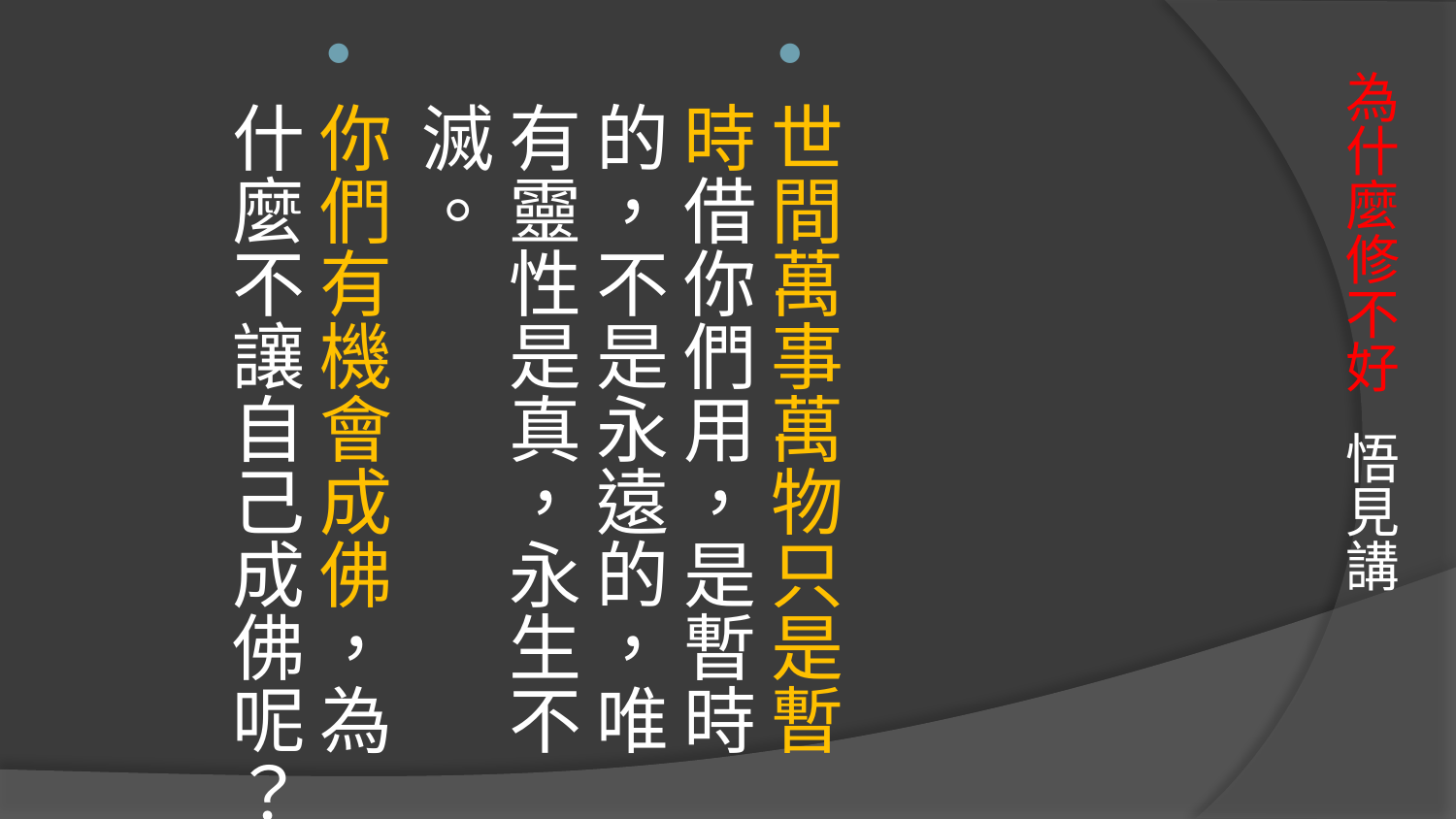

世間萬事萬物只是暫時借你們用，是暫時的，不是永遠的，唯有靈性是真，永生不滅。
你們有機會成佛，為什麼不讓自己成佛呢？

# 為什麼修不好   悟見講